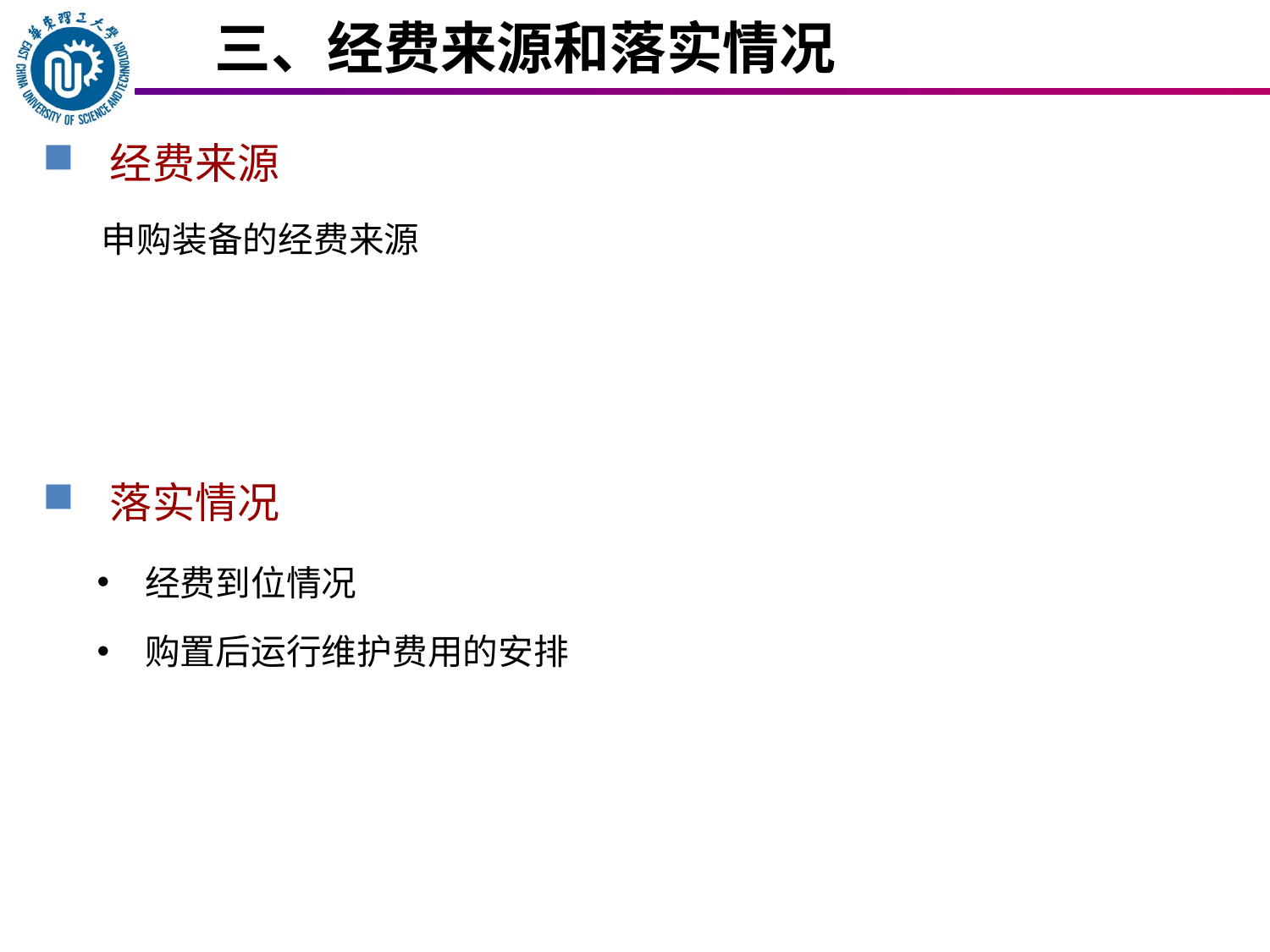

# 三、经费来源和落实情况
 经费来源
申购装备的经费来源
 落实情况
经费到位情况
购置后运行维护费用的安排